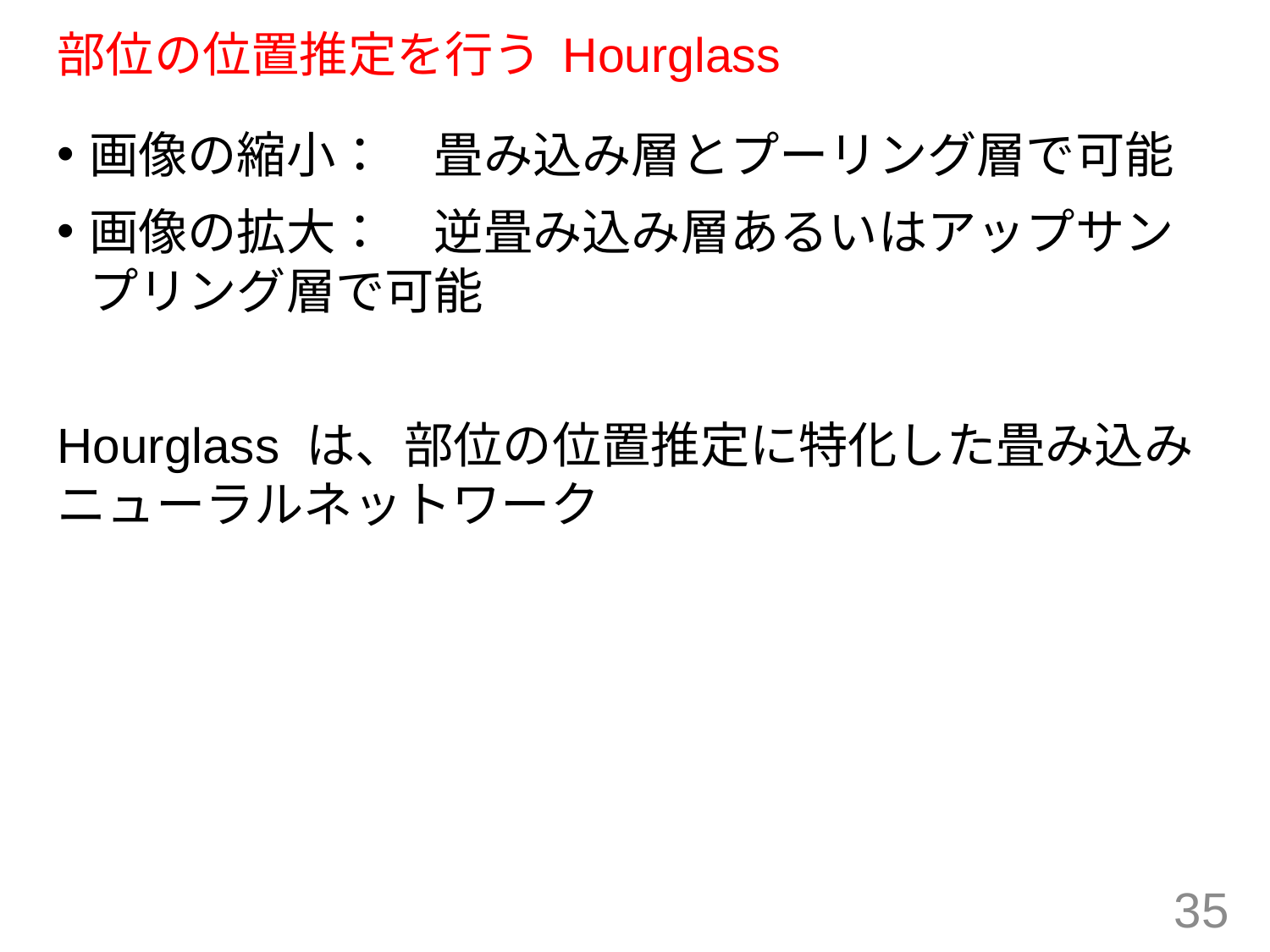

# 部位の位置推定を行う Hourglass
画像の縮小：　畳み込み層とプーリング層で可能
画像の拡大：　逆畳み込み層あるいはアップサンプリング層で可能

Hourglass は、部位の位置推定に特化した畳み込みニューラルネットワーク
35